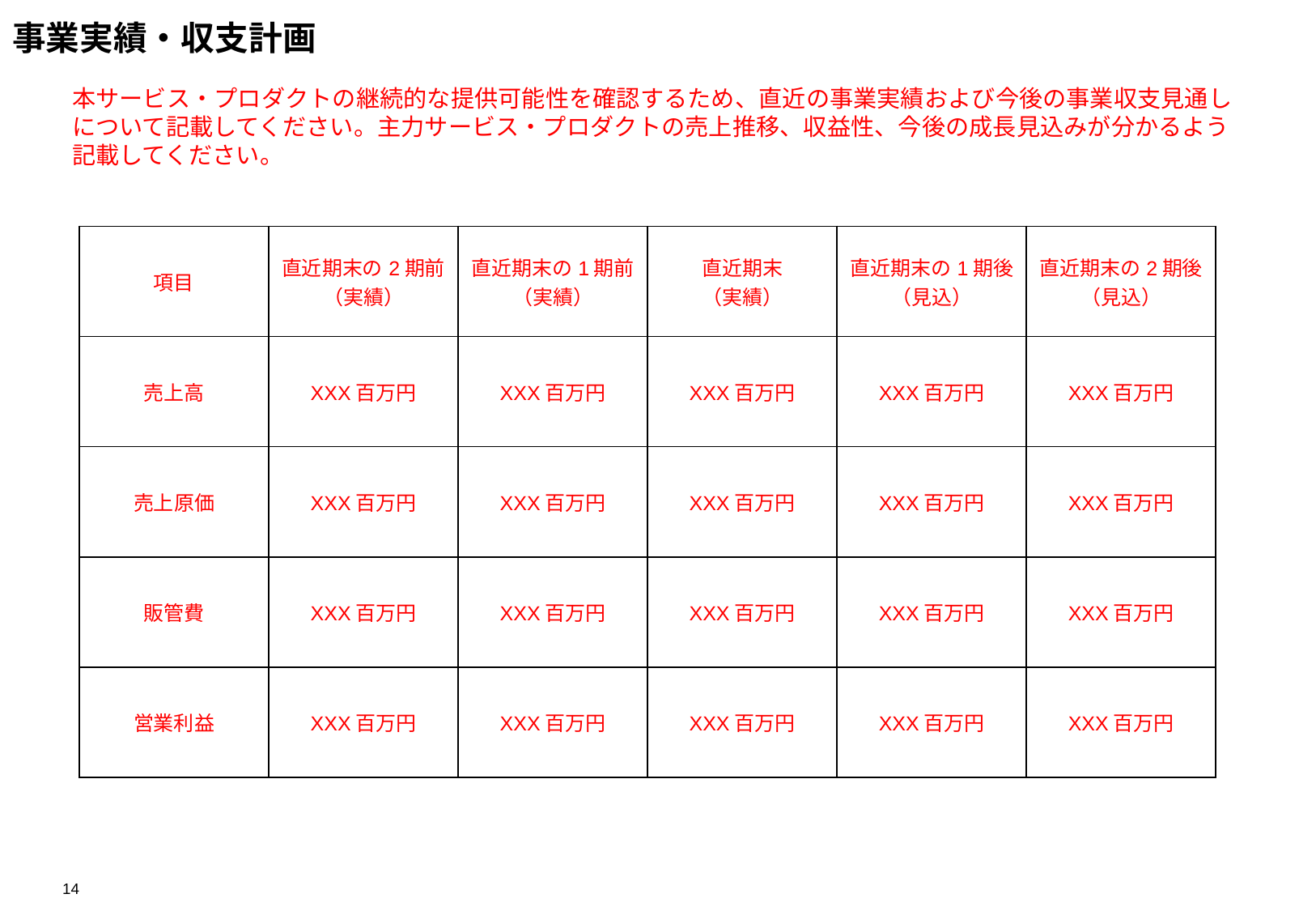

# 事業実績・収支計画
本サービス・プロダクトの継続的な提供可能性を確認するため、直近の事業実績および今後の事業収支見通しについて記載してください。主力サービス・プロダクトの売上推移、収益性、今後の成長見込みが分かるよう記載してください。
| 項目 | 直近期末の2期前 （実績） | 直近期末の1期前 （実績） | 直近期末 （実績） | 直近期末の1期後 （見込） | 直近期末の2期後 （見込） |
| --- | --- | --- | --- | --- | --- |
| 売上高 | XXX百万円 | XXX百万円 | XXX百万円 | XXX百万円 | XXX百万円 |
| 売上原価 | XXX百万円 | XXX百万円 | XXX百万円 | XXX百万円 | XXX百万円 |
| 販管費 | XXX百万円 | XXX百万円 | XXX百万円 | XXX百万円 | XXX百万円 |
| 営業利益 | XXX百万円 | XXX百万円 | XXX百万円 | XXX百万円 | XXX百万円 |
14